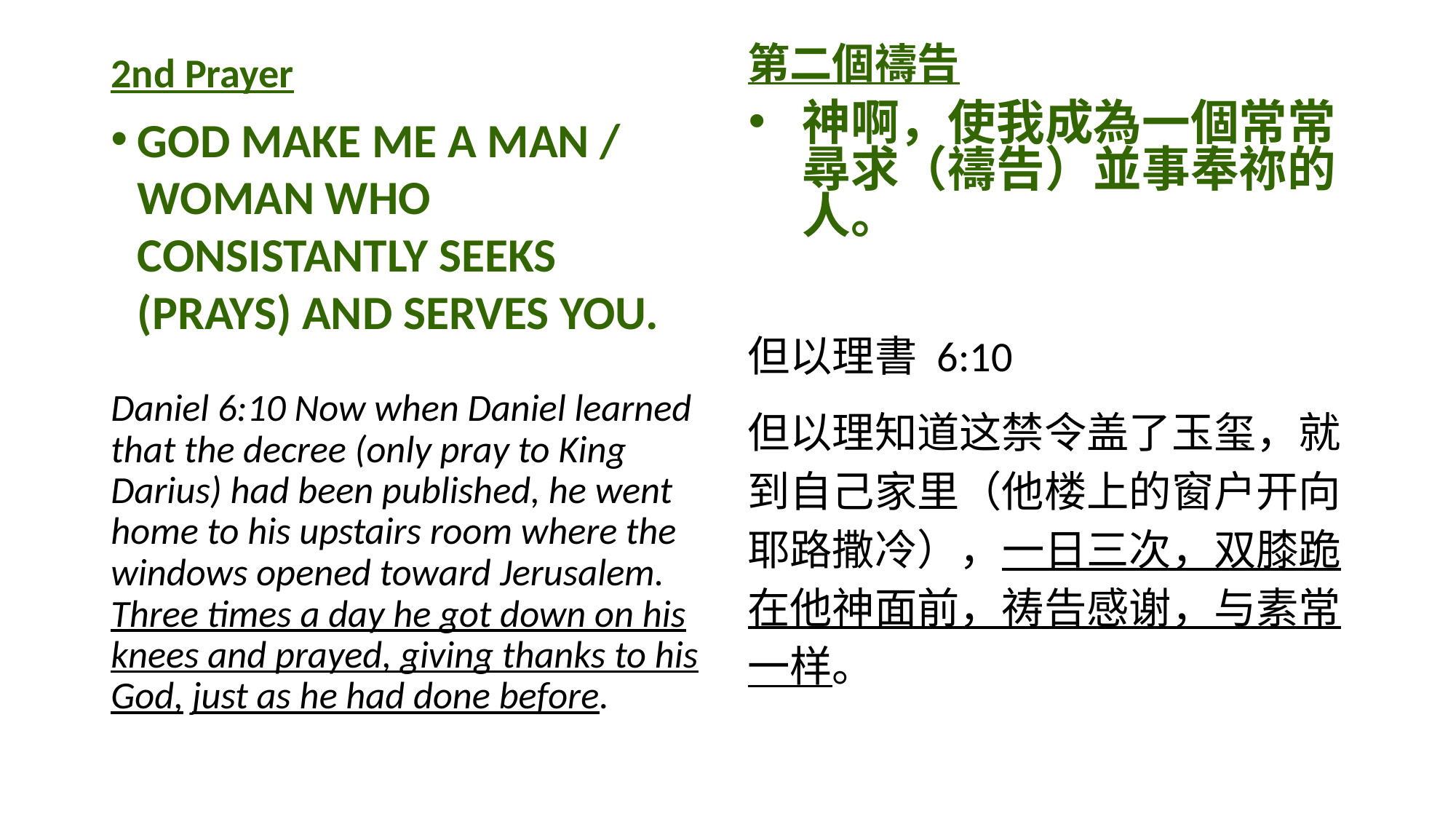

2nd Prayer
GOD MAKE ME A MAN / WOMAN WHO CONSISTANTLY SEEKS (PRAYS) AND SERVES YOU.

Daniel 6:10 Now when Daniel learned that the decree (only pray to King Darius) had been published, he went home to his upstairs room where the windows opened toward Jerusalem. Three times a day he got down on his knees and prayed, giving thanks to his God, just as he had done before.

第二個禱告
神啊，使我成為一個常常尋求（禱告）並事奉祢的人。

但以理書 6:10
但以理知道这禁令盖了玉玺，就到自己家里（他楼上的窗户开向耶路撒冷），一日三次，双膝跪在他神面前，祷告感谢，与素常一样。